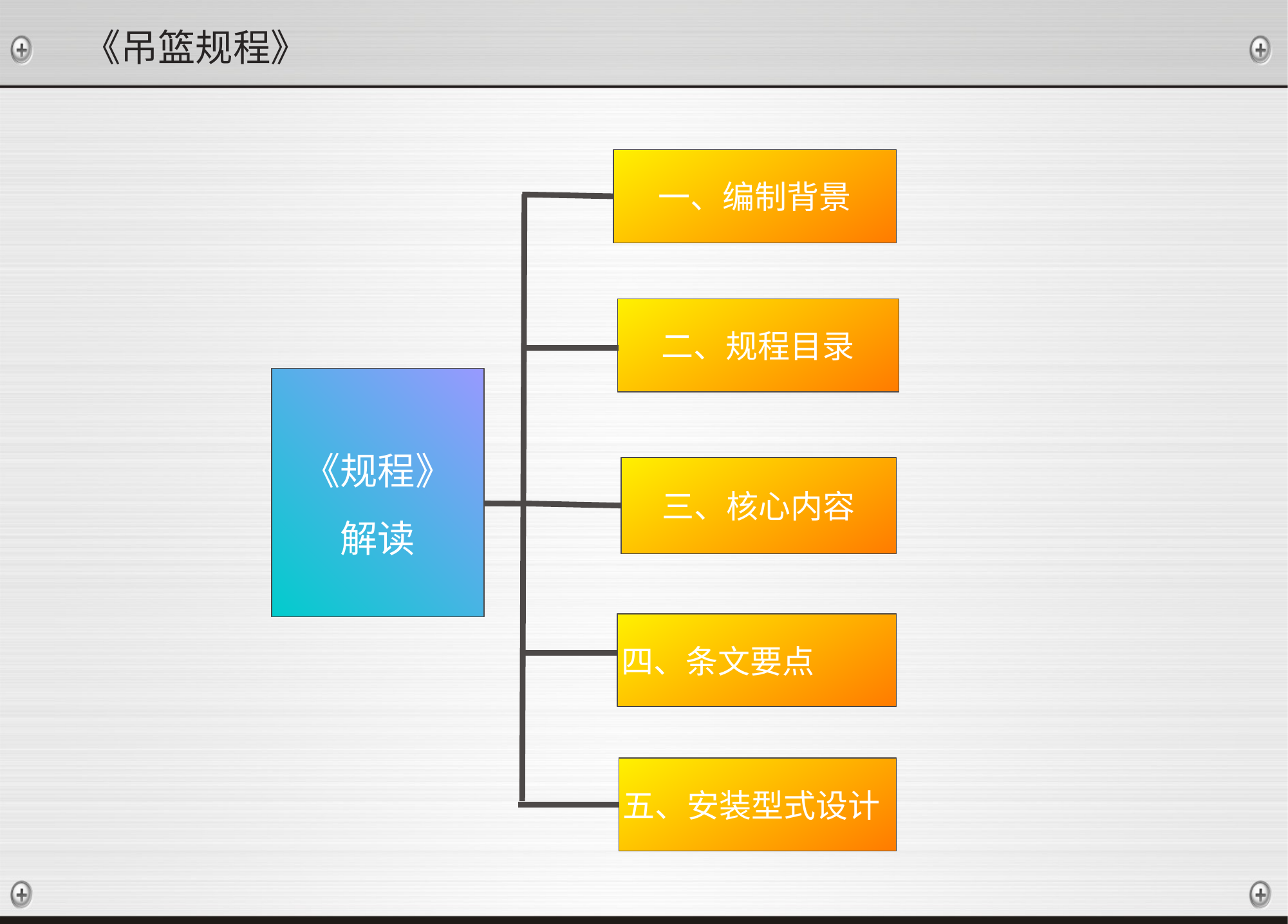

《吊篮规程》
一、编制背景
二、规程目录
《规程》
解读
三、核心内容
四、条文要点
五、安装型式设计